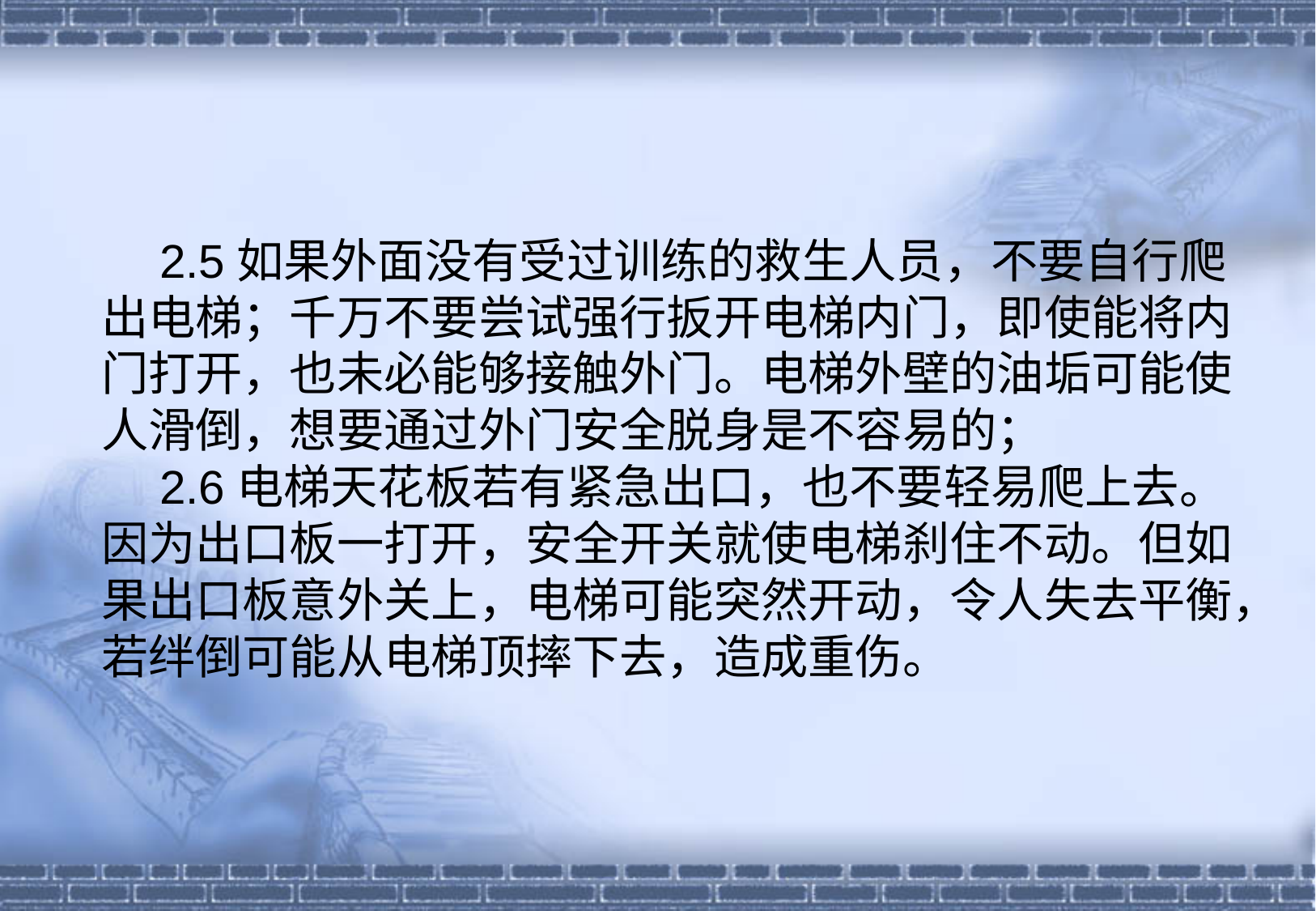

2.5如果外面没有受过训练的救生人员，不要自行爬出电梯；千万不要尝试强行扳开电梯内门，即使能将内门打开，也未必能够接触外门。电梯外壁的油垢可能使人滑倒，想要通过外门安全脱身是不容易的；
　2.6电梯天花板若有紧急出口，也不要轻易爬上去。因为出口板一打开，安全开关就使电梯刹住不动。但如果出口板意外关上，电梯可能突然开动，令人失去平衡，若绊倒可能从电梯顶摔下去，造成重伤。